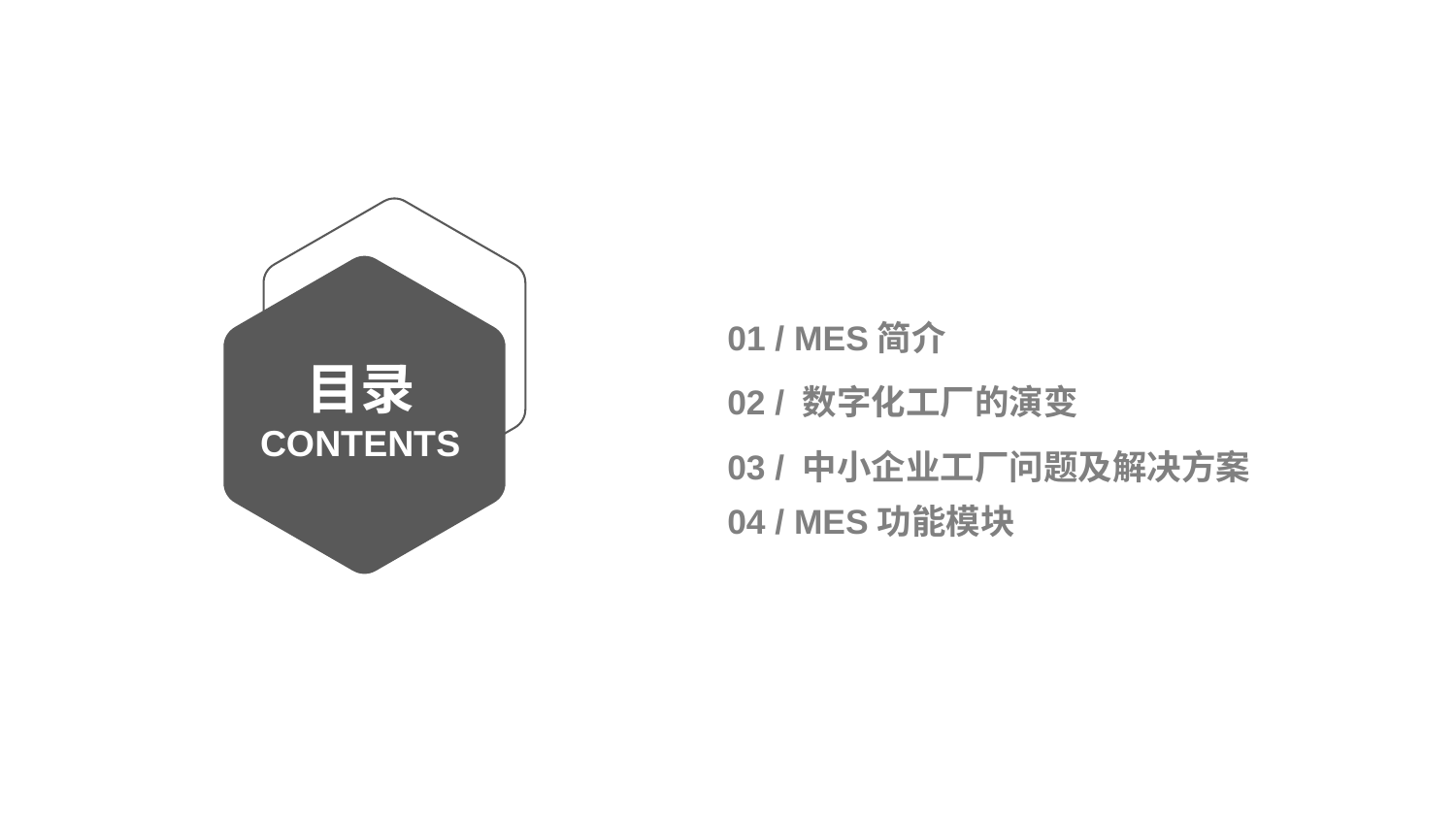

01 / MES简介

目录
CONTENTS
02 / 数字化工厂的演变
03 / 中小企业工厂问题及解决方案
04 / MES功能模块